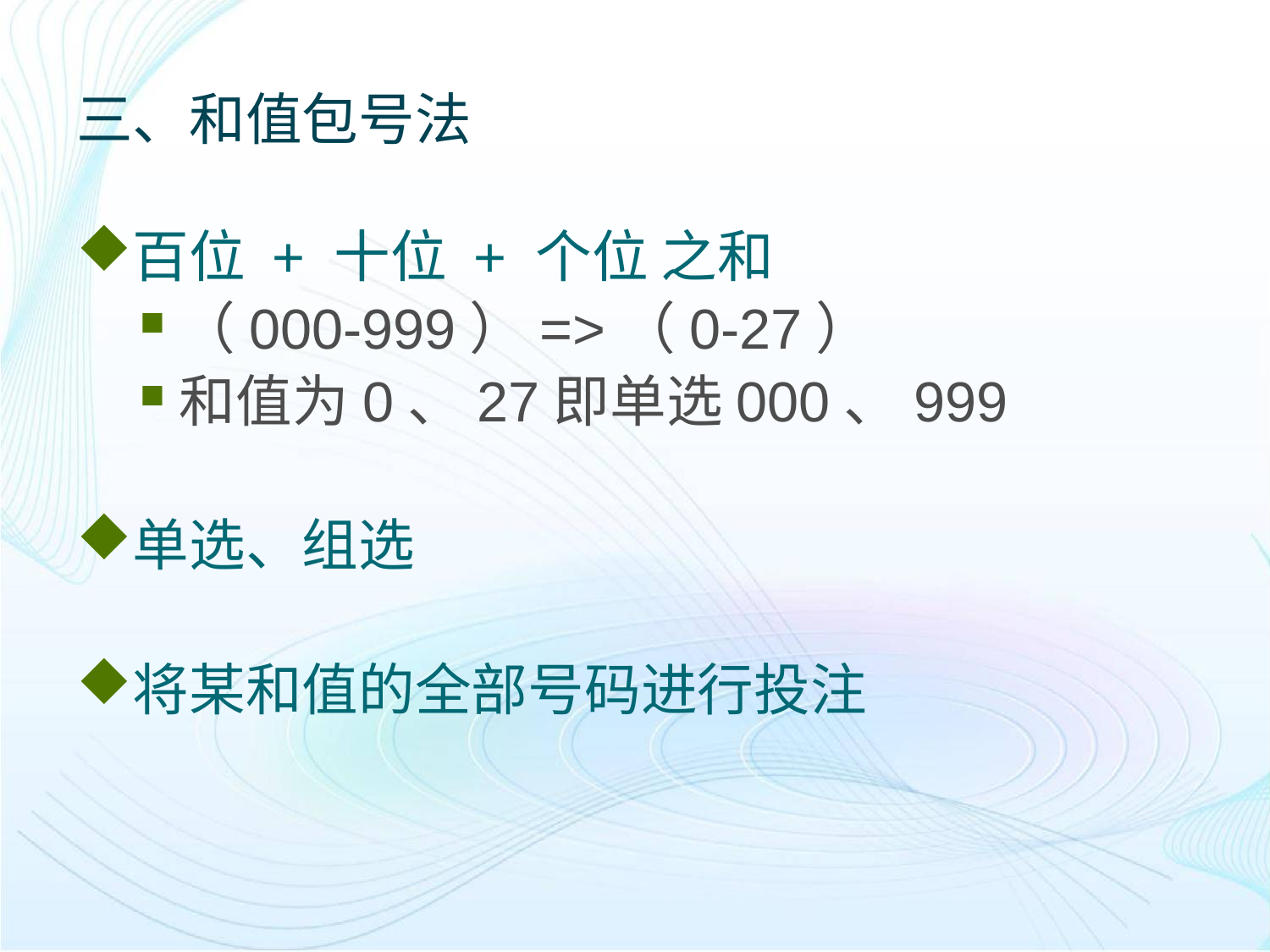

# 三、和值包号法
百位 + 十位 + 个位 之和
（000-999）=>（0-27）
和值为0、27即单选000、999

单选、组选

将某和值的全部号码进行投注